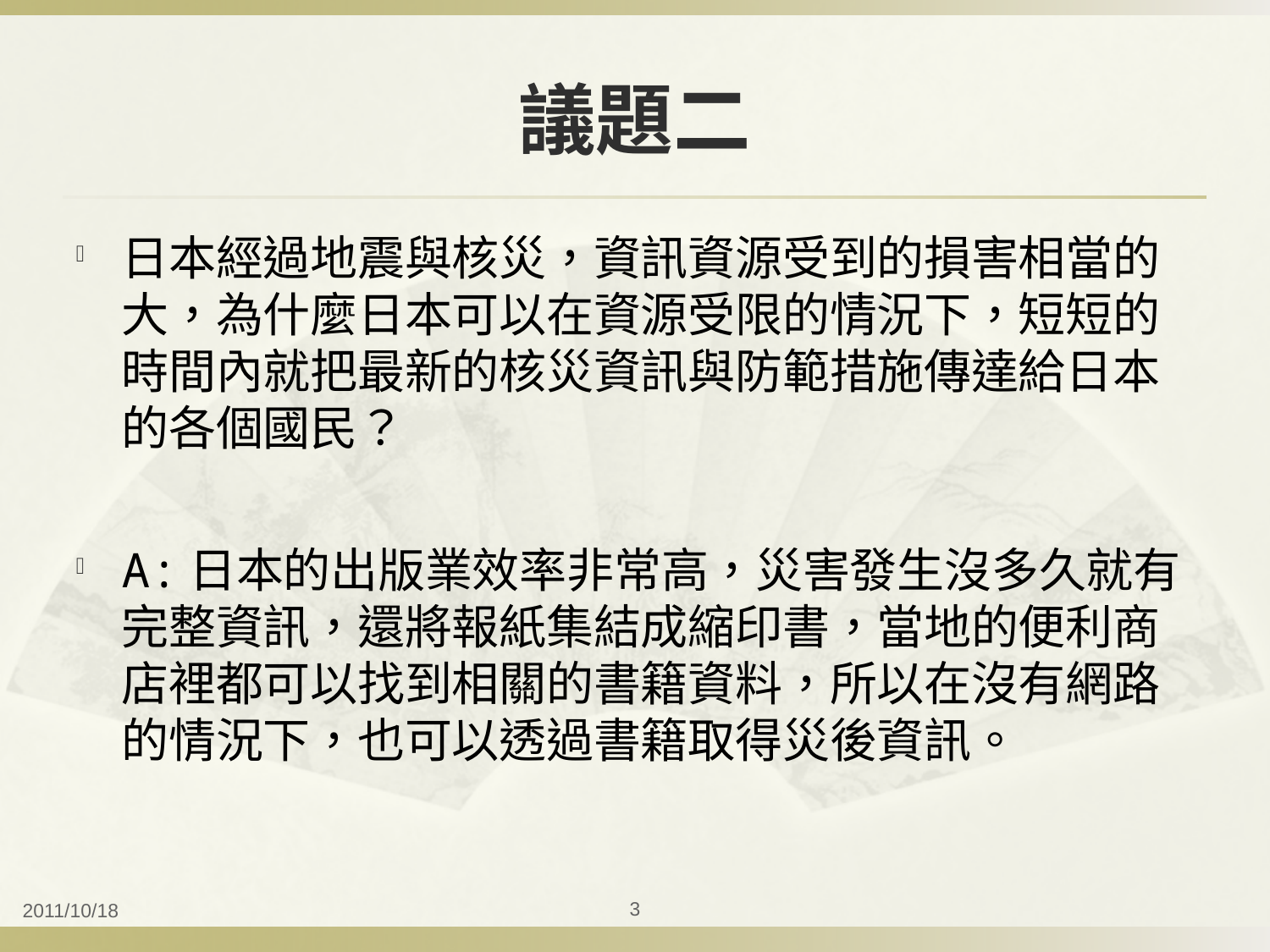

# 議題二
日本經過地震與核災，資訊資源受到的損害相當的大，為什麼日本可以在資源受限的情況下，短短的時間內就把最新的核災資訊與防範措施傳達給日本的各個國民？

A:日本的出版業效率非常高，災害發生沒多久就有完整資訊，還將報紙集結成縮印書，當地的便利商店裡都可以找到相關的書籍資料，所以在沒有網路的情況下，也可以透過書籍取得災後資訊。

2011/10/18
3